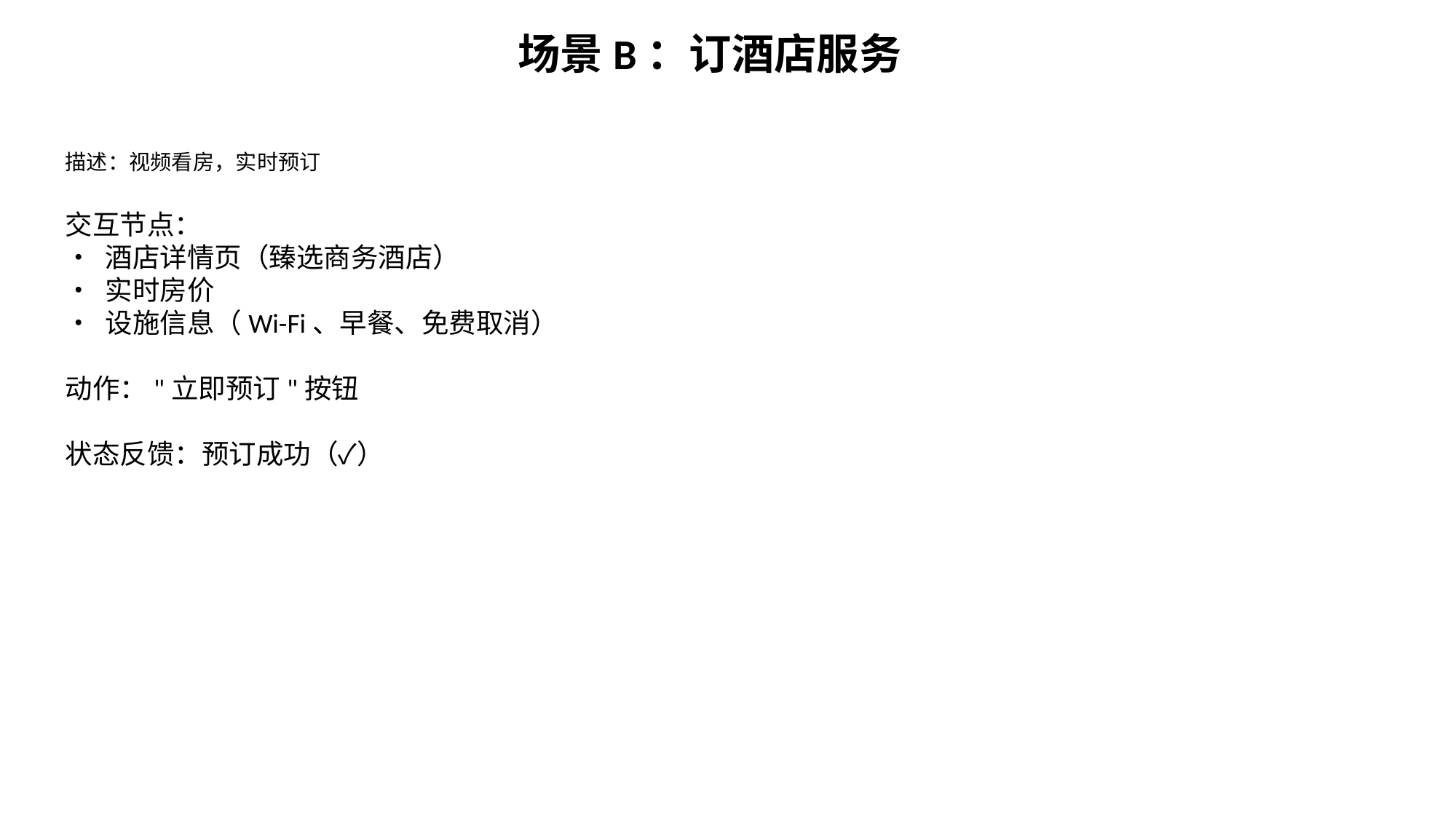

场景B：订酒店服务
描述：视频看房，实时预订

交互节点：
• 酒店详情页（臻选商务酒店）
• 实时房价
• 设施信息（Wi-Fi、早餐、免费取消）

动作："立即预订"按钮

状态反馈：预订成功（✓）